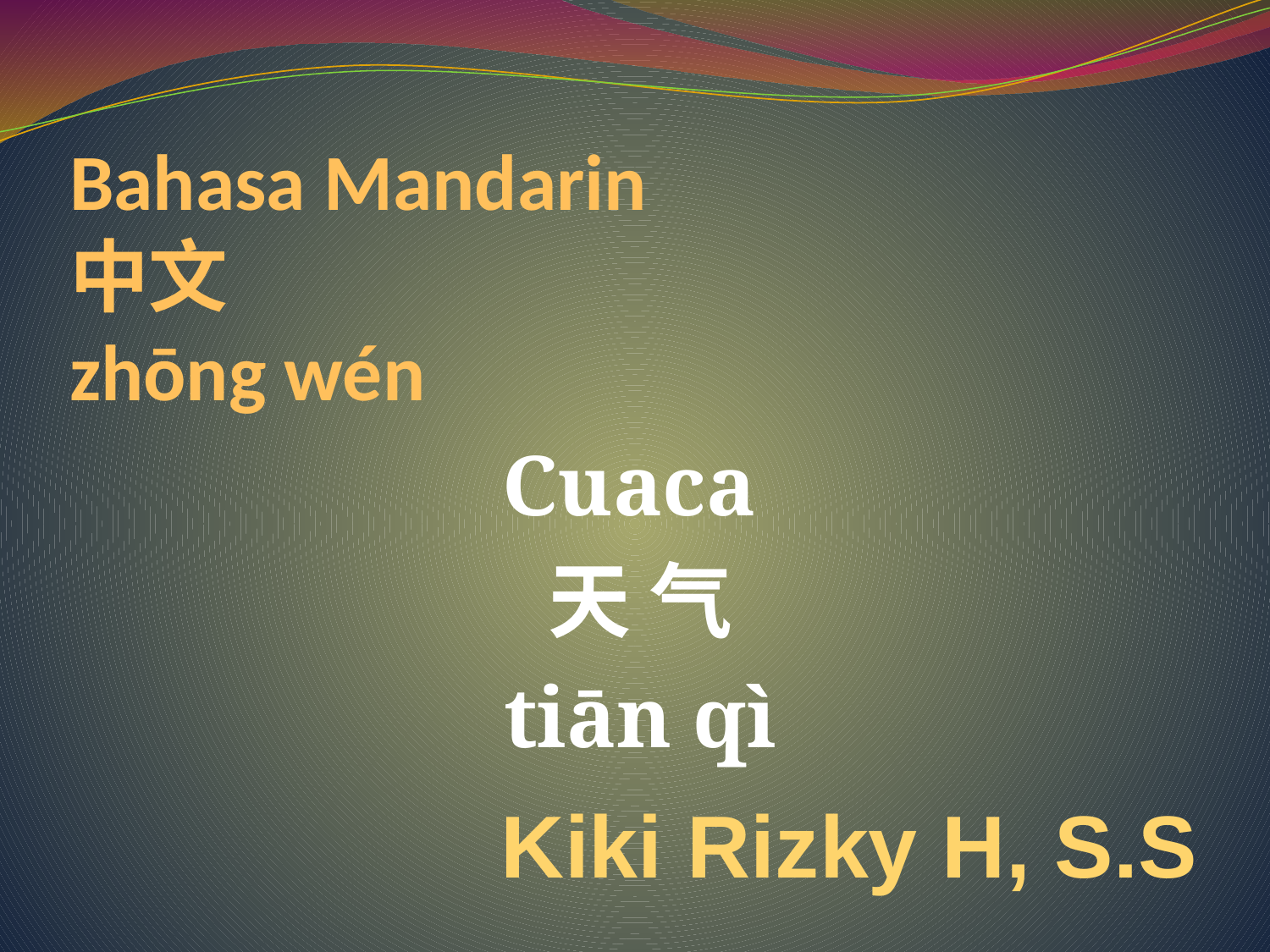

# Bahasa Mandarin 中文 zhōng wén
Cuaca
天 气
tiān qì
Kiki Rizky H, S.S